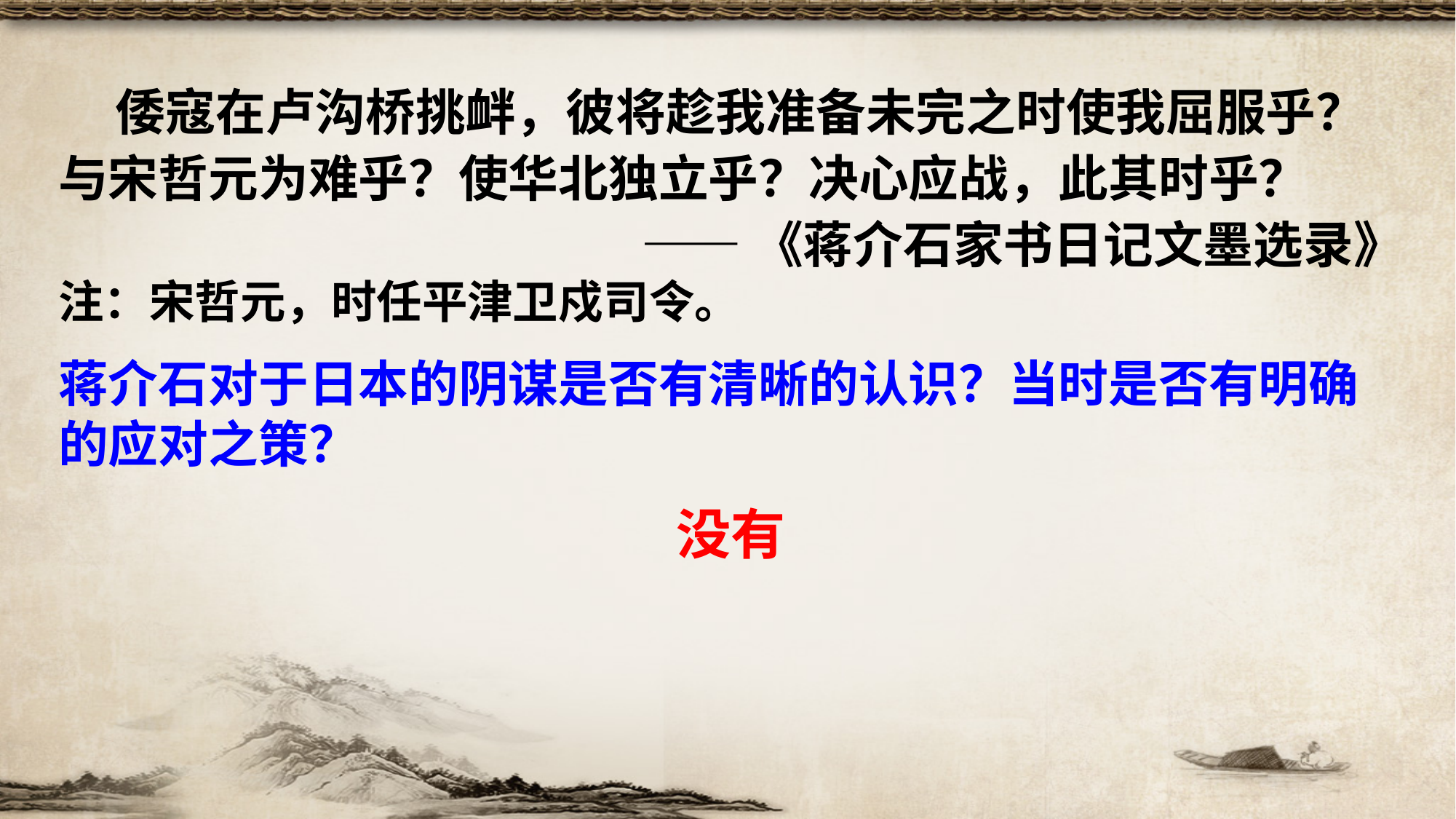

倭寇在卢沟桥挑衅，彼将趁我准备未完之时使我屈服乎？与宋哲元为难乎？使华北独立乎？决心应战，此其时乎？
——《蒋介石家书日记文墨选录》
注：宋哲元，时任平津卫戍司令。
蒋介石对于日本的阴谋是否有清晰的认识？当时是否有明确的应对之策？
没有